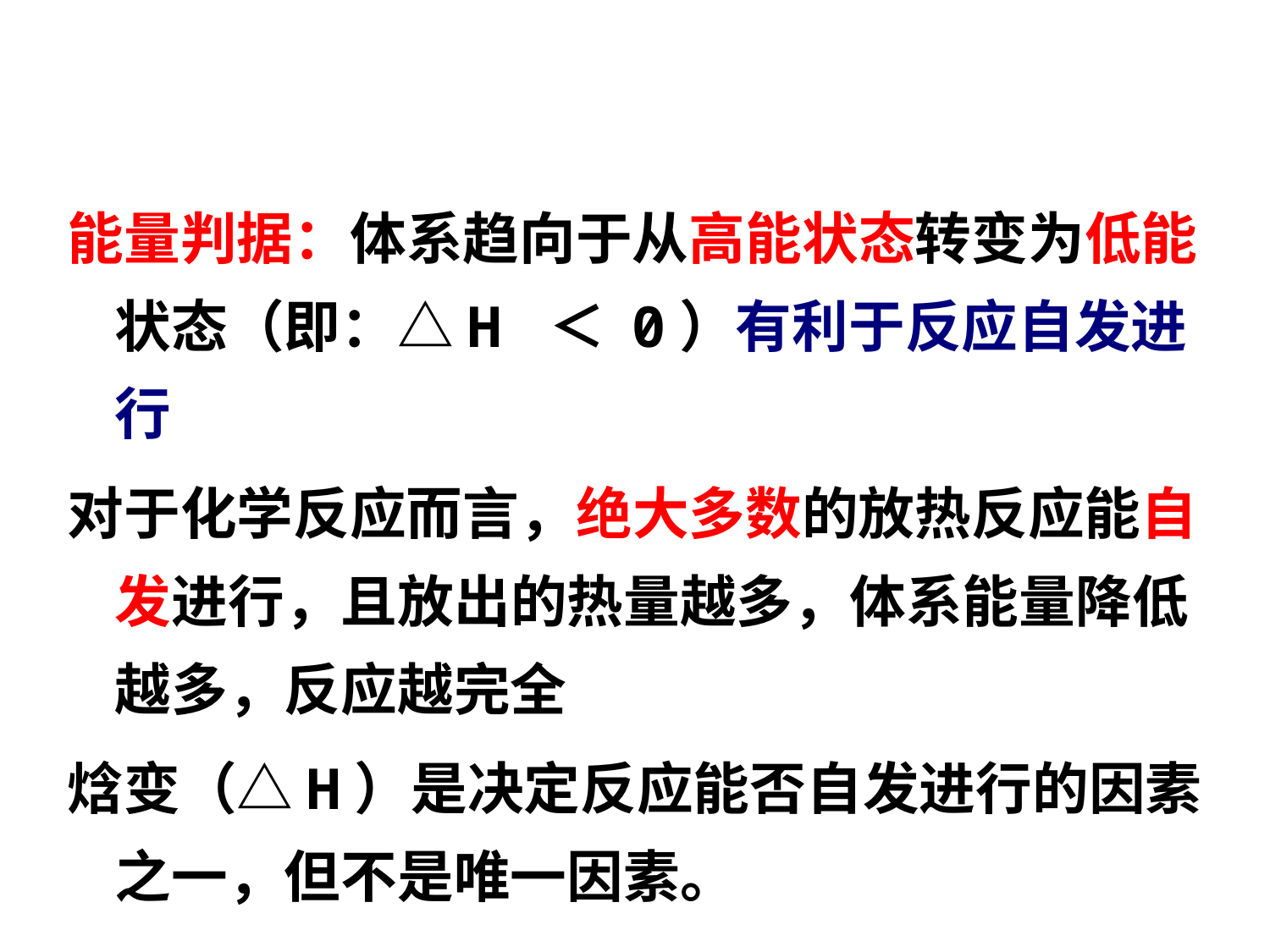

能量判据：体系趋向于从高能状态转变为低能状态（即：△H ＜ 0）有利于反应自发进行
对于化学反应而言，绝大多数的放热反应能自发进行，且放出的热量越多，体系能量降低越多，反应越完全
焓变（△H）是决定反应能否自发进行的因素之一，但不是唯一因素。